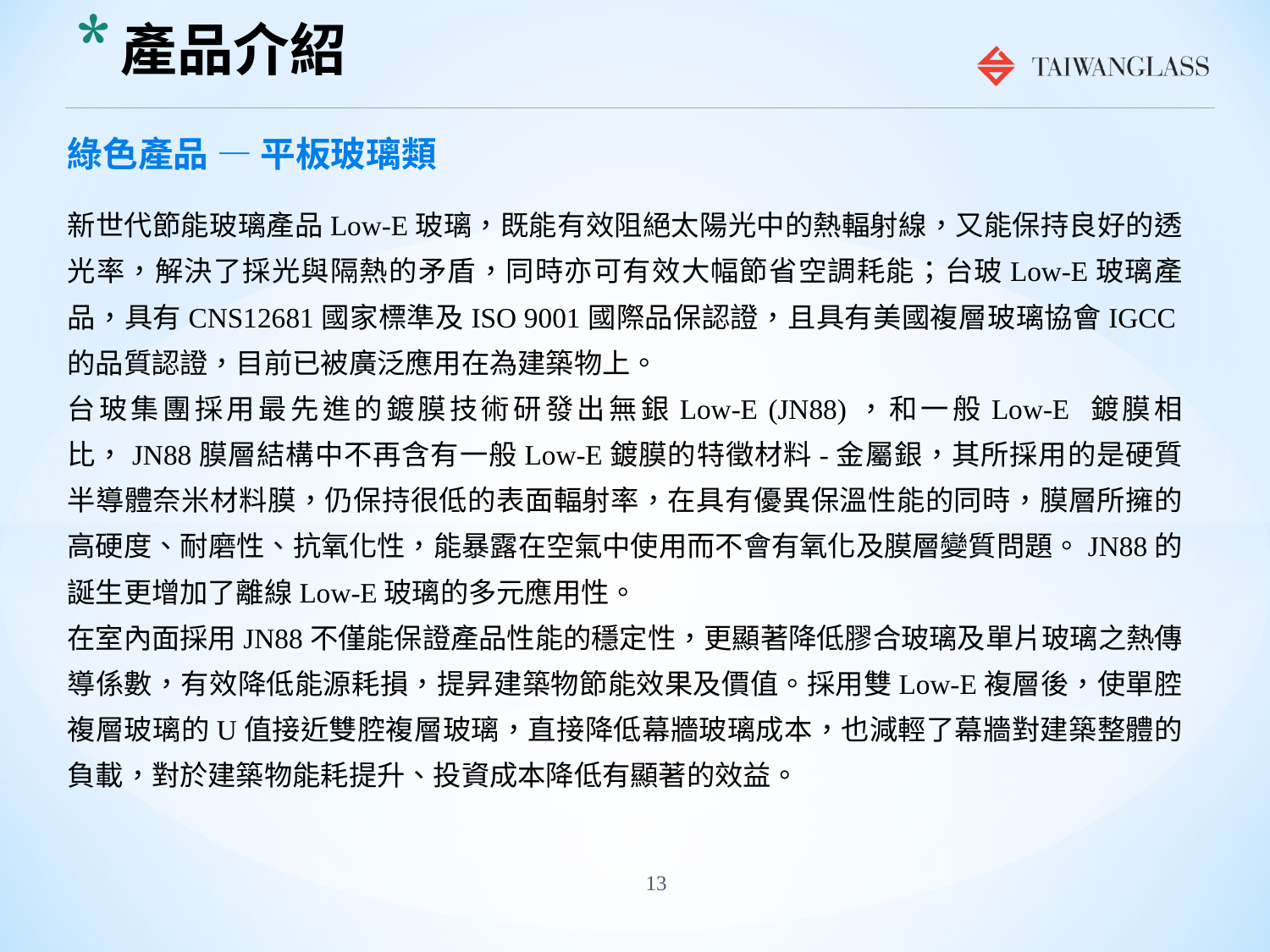

# 產品介紹
綠色產品 — 平板玻璃類
新世代節能玻璃產品Low-E玻璃，既能有效阻絕太陽光中的熱輻射線，又能保持良好的透光率，解決了採光與隔熱的矛盾，同時亦可有效大幅節省空調耗能；台玻Low-E玻璃產品，具有CNS12681國家標準及ISO 9001國際品保認證，且具有美國複層玻璃協會IGCC的品質認證，目前已被廣泛應用在為建築物上。
台玻集團採用最先進的鍍膜技術研發出無銀Low-E (JN88)，和一般Low-E 鍍膜相比，JN88膜層結構中不再含有一般Low-E鍍膜的特徵材料-金屬銀，其所採用的是硬質半導體奈米材料膜，仍保持很低的表面輻射率，在具有優異保溫性能的同時，膜層所擁的高硬度、耐磨性、抗氧化性，能暴露在空氣中使用而不會有氧化及膜層變質問題。JN88的誕生更增加了離線Low-E玻璃的多元應用性。
在室內面採用JN88不僅能保證產品性能的穩定性，更顯著降低膠合玻璃及單片玻璃之熱傳導係數，有效降低能源耗損，提昇建築物節能效果及價值。採用雙Low-E複層後，使單腔複層玻璃的U值接近雙腔複層玻璃，直接降低幕牆玻璃成本，也減輕了幕牆對建築整體的負載，對於建築物能耗提升、投資成本降低有顯著的效益。
13